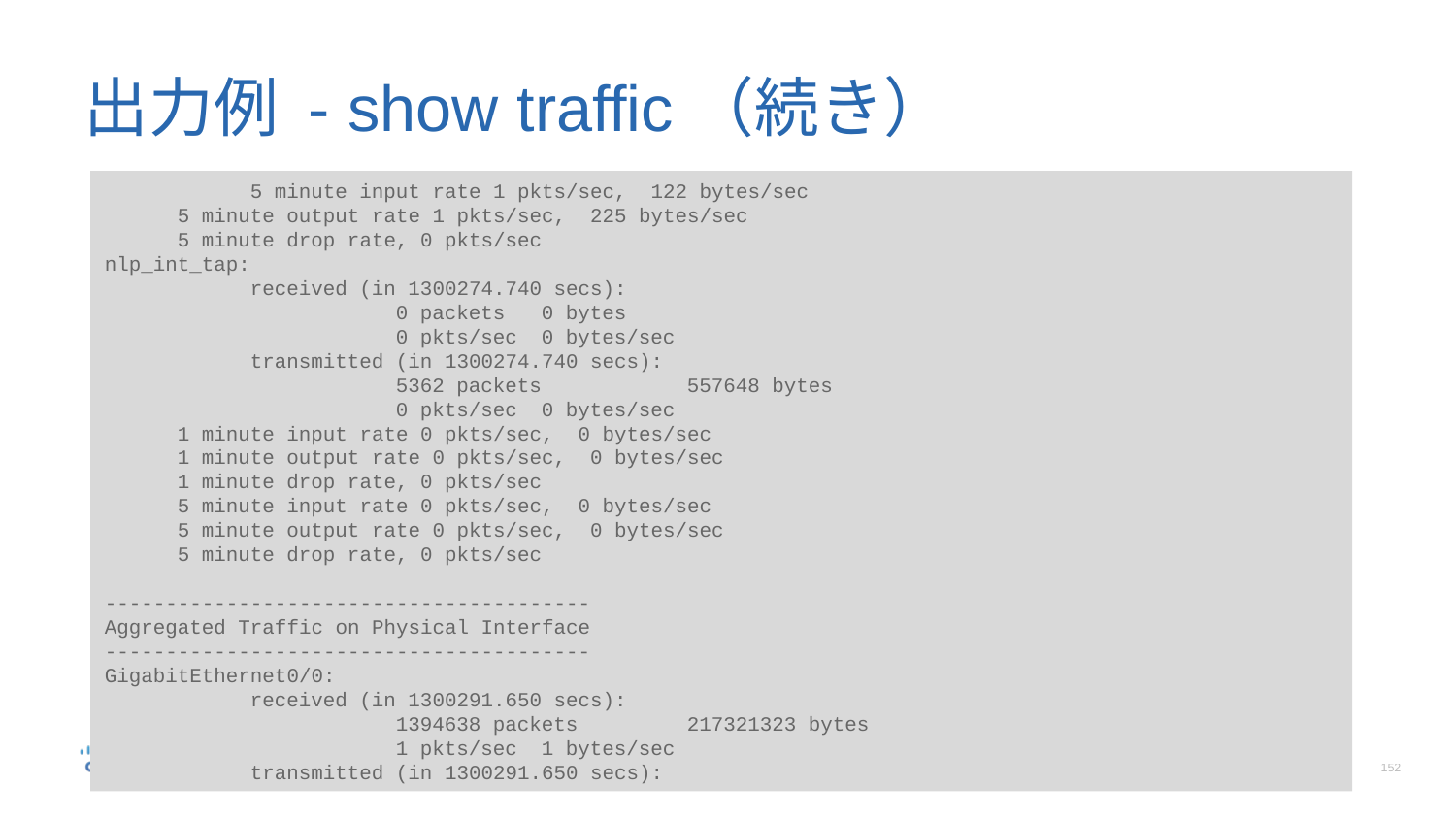

# 出力例 - show traffic（続き）
	5 minute input rate 1 pkts/sec,  122 bytes/sec
      5 minute output rate 1 pkts/sec,  225 bytes/sec
      5 minute drop rate, 0 pkts/sec
nlp_int_tap:
	received (in 1300274.740 secs):
		0 packets	0 bytes
		0 pkts/sec	0 bytes/sec
	transmitted (in 1300274.740 secs):
		5362 packets	557648 bytes
		0 pkts/sec	0 bytes/sec
      1 minute input rate 0 pkts/sec,  0 bytes/sec
      1 minute output rate 0 pkts/sec,  0 bytes/sec
      1 minute drop rate, 0 pkts/sec
      5 minute input rate 0 pkts/sec,  0 bytes/sec
      5 minute output rate 0 pkts/sec,  0 bytes/sec
      5 minute drop rate, 0 pkts/sec

----------------------------------------
Aggregated Traffic on Physical Interface
----------------------------------------
GigabitEthernet0/0:
	received (in 1300291.650 secs):
		1394638 packets	217321323 bytes
		1 pkts/sec	1 bytes/sec
	transmitted (in 1300291.650 secs):